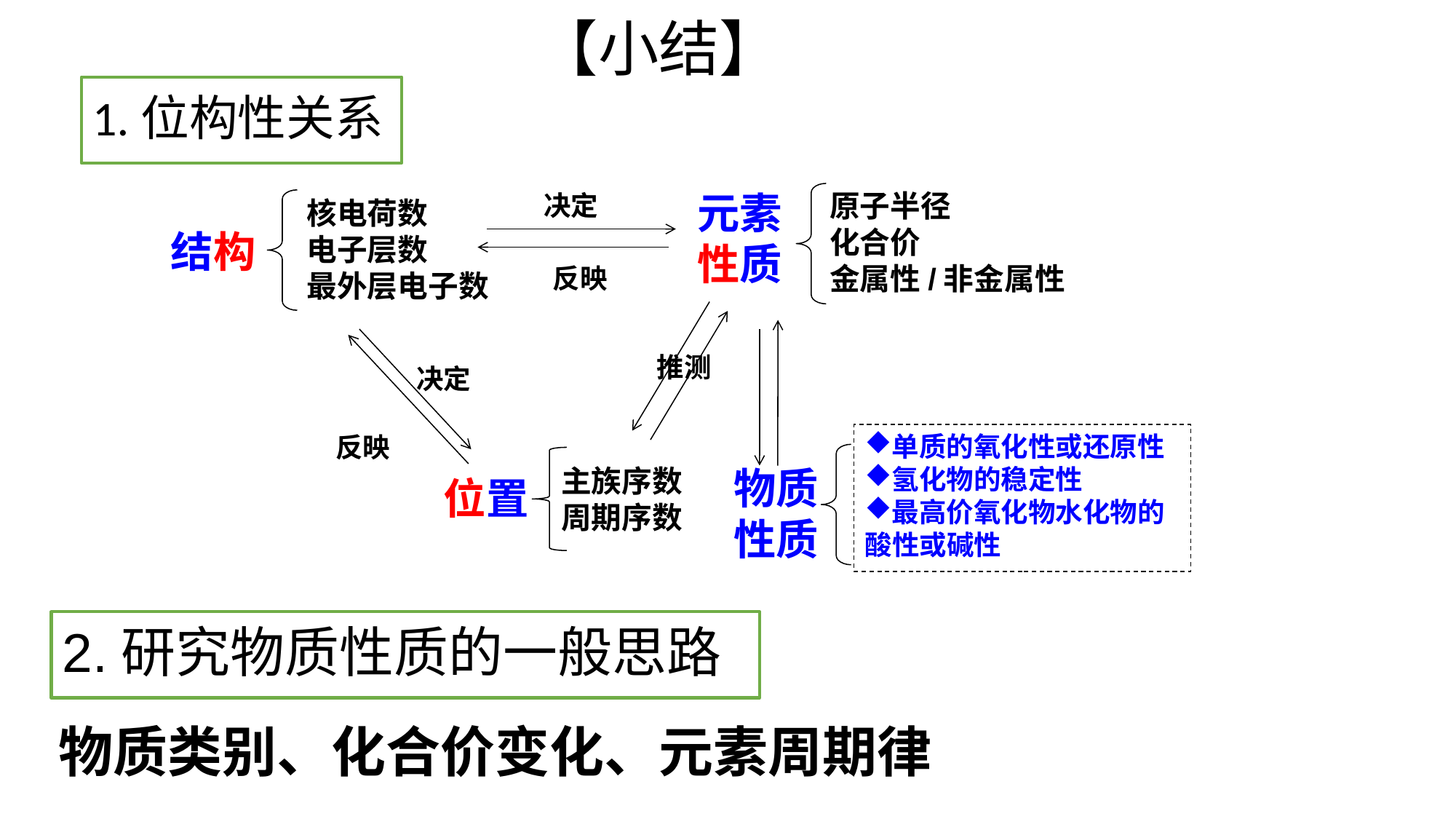

# 【小结】
1.位构性关系
元素性质
原子半径
化合价
金属性/非金属性
决定

核电荷数
电子层数
最外层电子数

结构
反映
推测
决定
单质的氧化性或还原性
氢化物的稳定性
最高价氧化物水化物的酸性或碱性
反映

主族序数
周期序数
物质性质
位置
2.研究物质性质的一般思路
物质类别、化合价变化、元素周期律